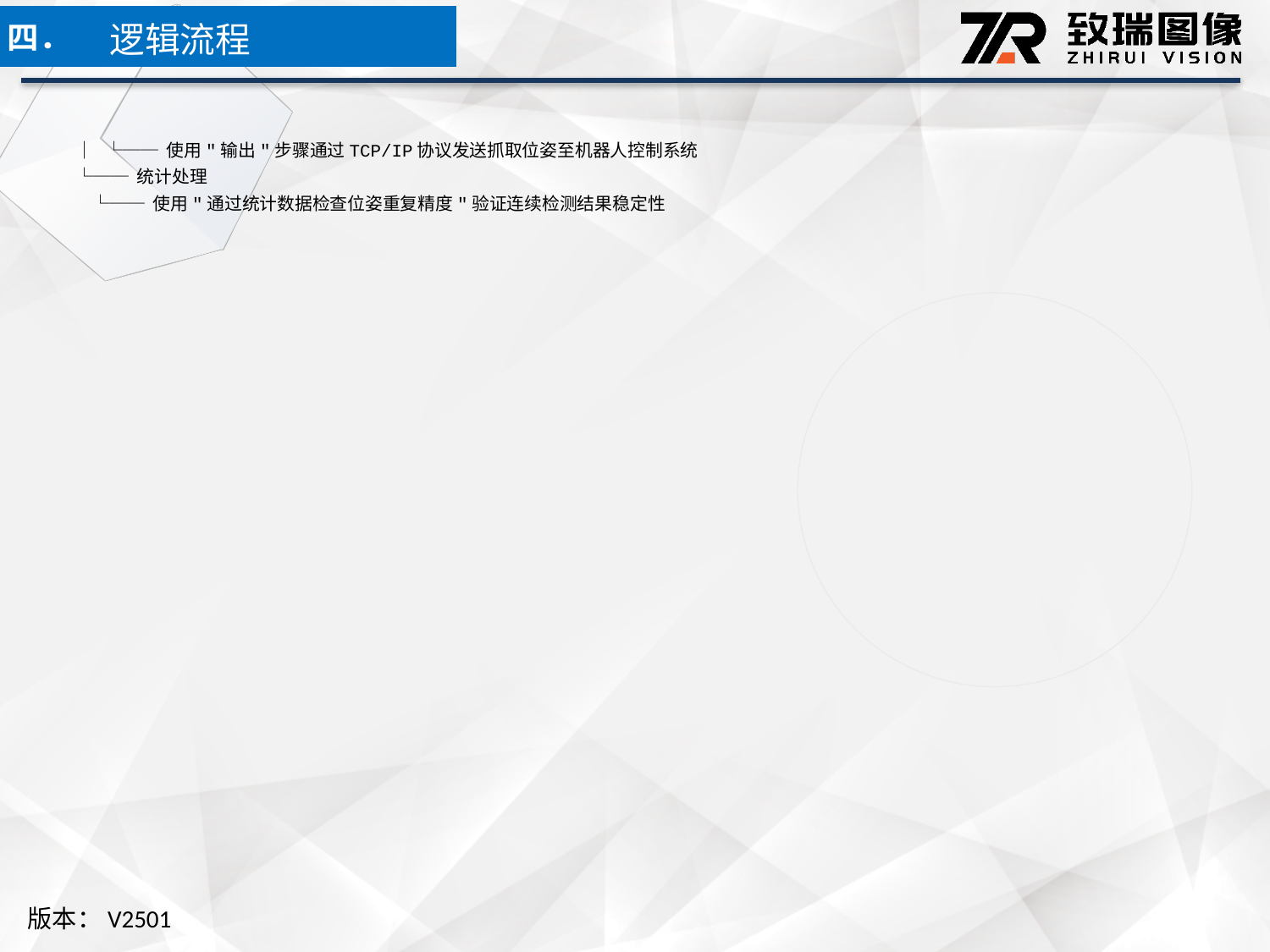

逻辑流程
四．

│   └── 使用"输出"步骤通过TCP/IP协议发送抓取位姿至机器人控制系统
└── 统计处理
    └── 使用"通过统计数据检查位姿重复精度"验证连续检测结果稳定性